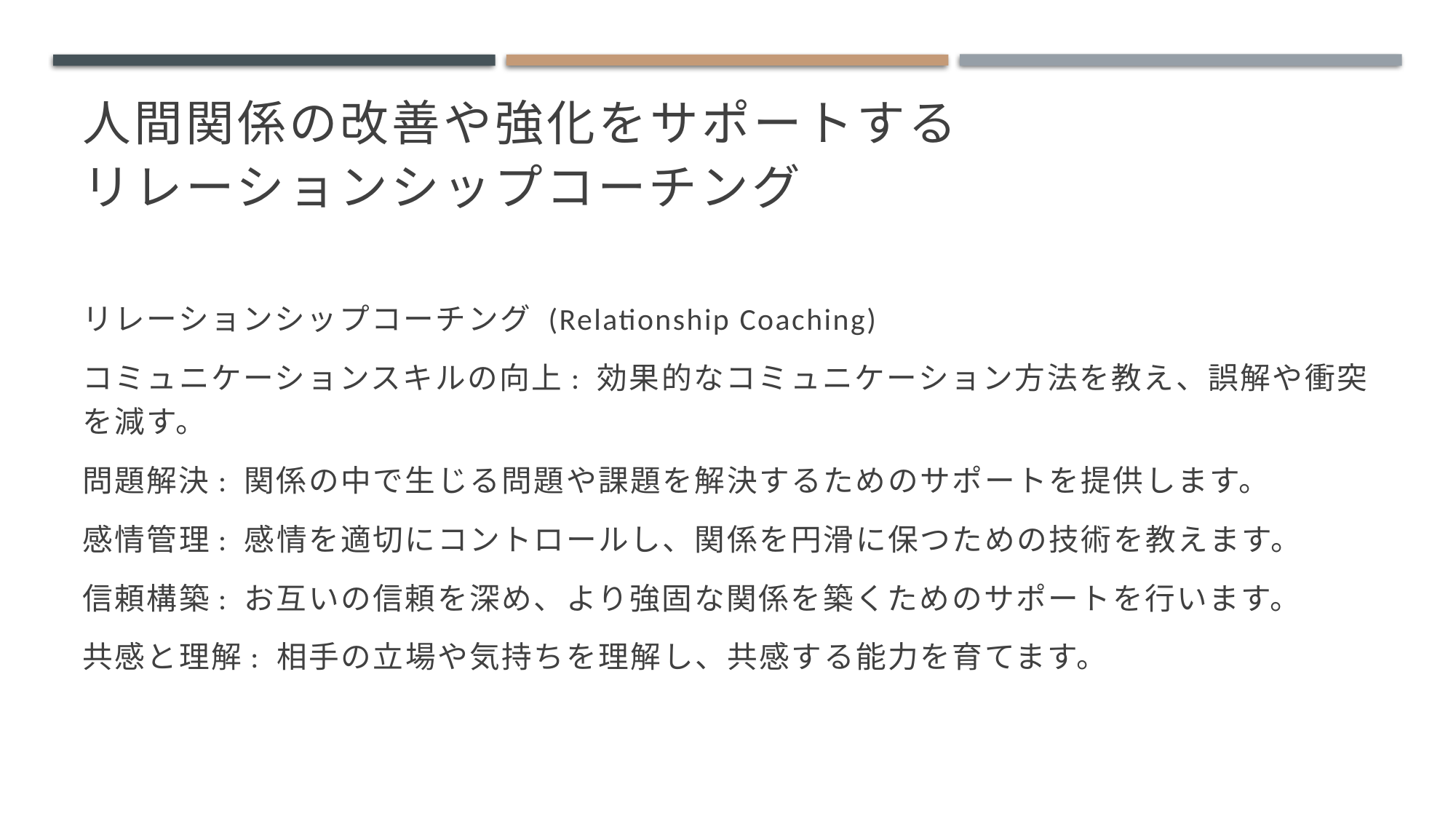

# 人間関係の改善や強化をサポートする リレーションシップコーチング
リレーションシップコーチング (Relationship Coaching)
コミュニケーションスキルの向上: 効果的なコミュニケーション方法を教え、誤解や衝突を減す。
問題解決: 関係の中で生じる問題や課題を解決するためのサポートを提供します。
感情管理: 感情を適切にコントロールし、関係を円滑に保つための技術を教えます。
信頼構築: お互いの信頼を深め、より強固な関係を築くためのサポートを行います。
共感と理解: 相手の立場や気持ちを理解し、共感する能力を育てます。